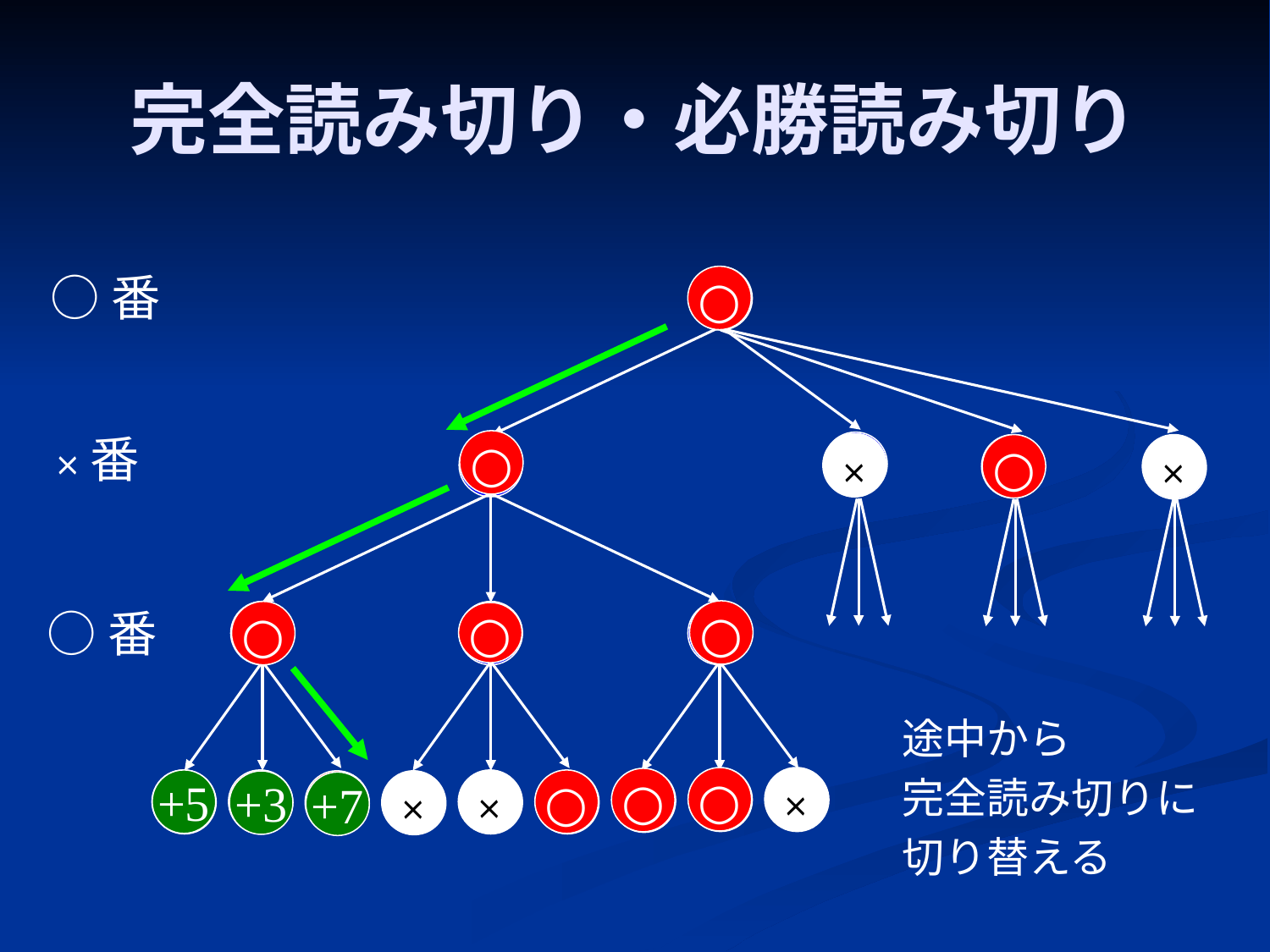

# 完全読み切り・必勝読み切り
○番
○

×番
○

×

○
×

○番
○
○

○
途中から
完全読み切りに
切り替える
○
×
○
○
○
×
○
○
×

+5
+3
+7